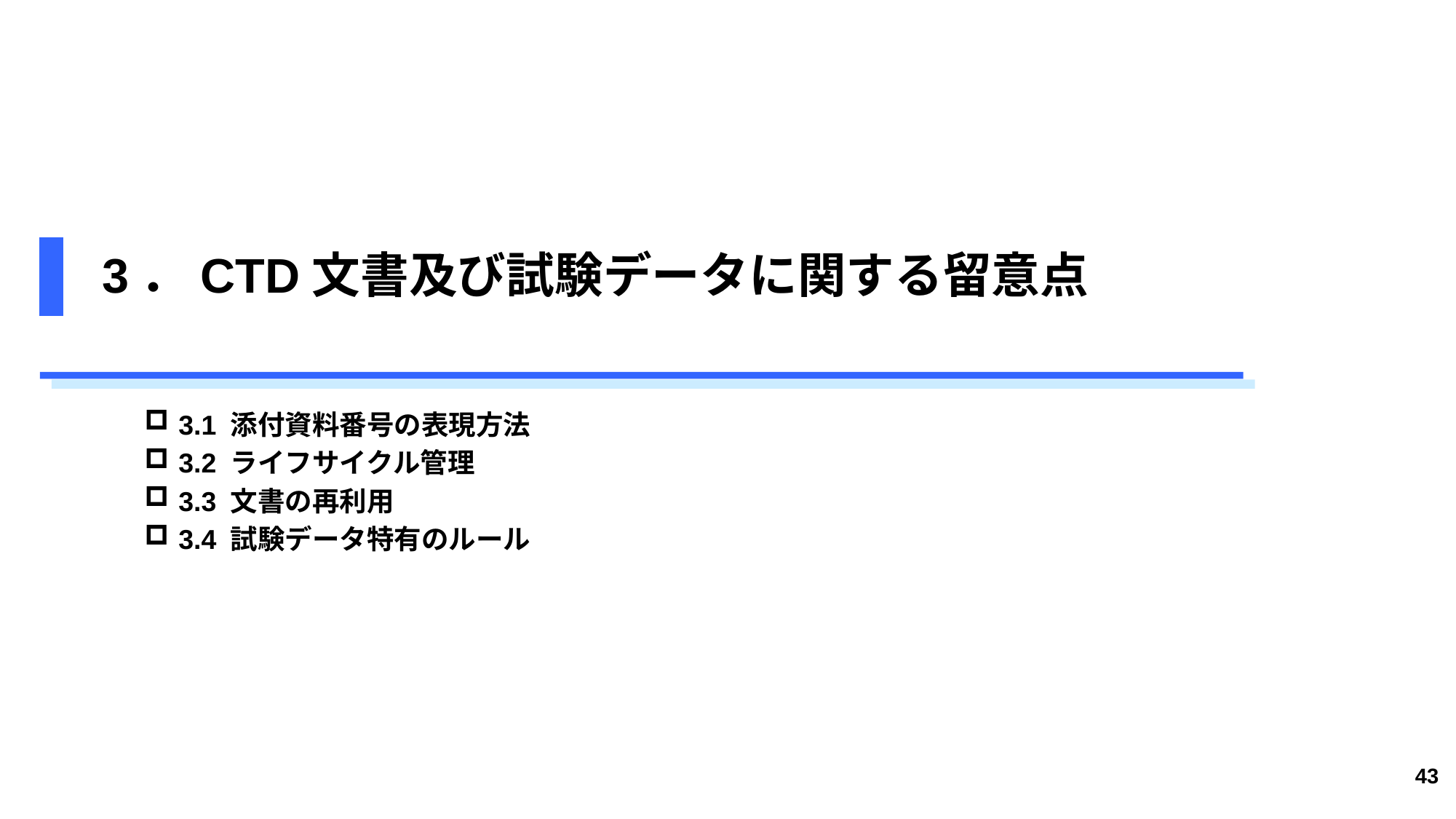

# 3．CTD文書及び試験データに関する留意点
3.1 添付資料番号の表現方法
3.2 ライフサイクル管理
3.3 文書の再利用
3.4 試験データ特有のルール
43